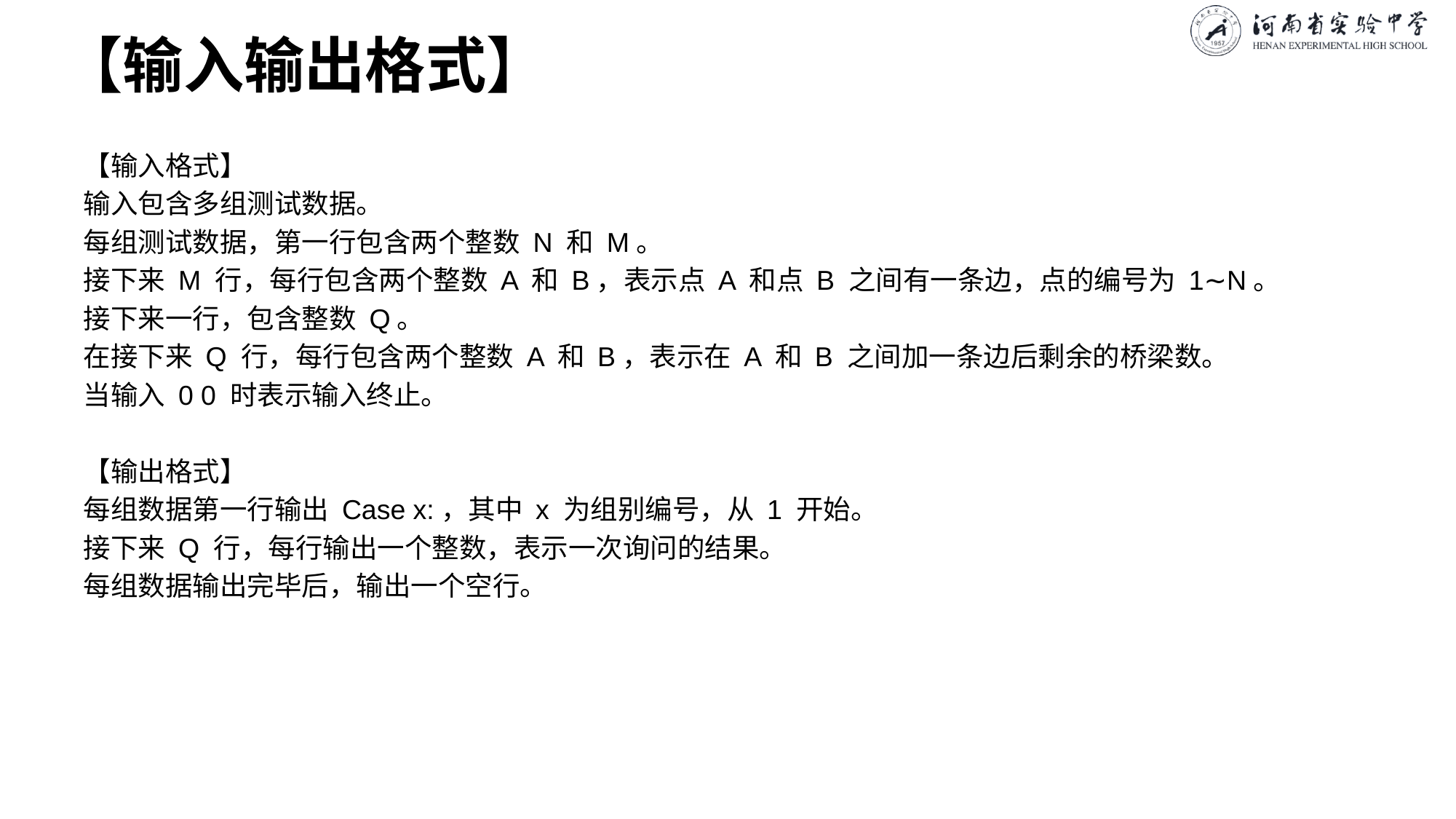

# 【输入输出格式】
【输入格式】
输入包含多组测试数据。
每组测试数据，第一行包含两个整数 N 和 M。
接下来 M 行，每行包含两个整数 A 和 B，表示点 A 和点 B 之间有一条边，点的编号为 1∼N。
接下来一行，包含整数 Q。
在接下来 Q 行，每行包含两个整数 A 和 B，表示在 A 和 B 之间加一条边后剩余的桥梁数。
当输入 0 0 时表示输入终止。

【输出格式】
每组数据第一行输出 Case x:，其中 x 为组别编号，从 1 开始。
接下来 Q 行，每行输出一个整数，表示一次询问的结果。
每组数据输出完毕后，输出一个空行。